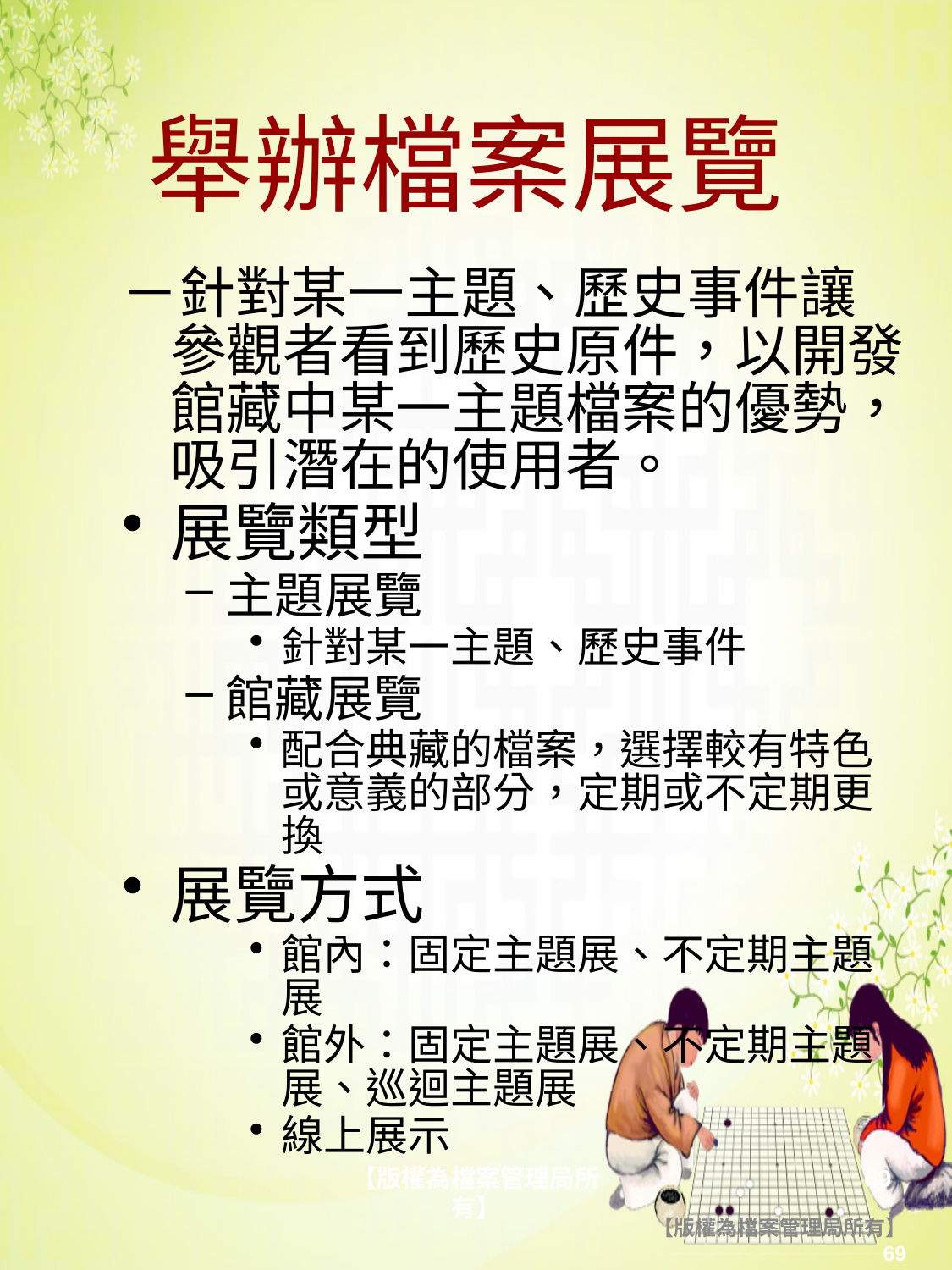

# 舉辦檔案展覽
－針對某一主題、歷史事件讓參觀者看到歷史原件，以開發館藏中某一主題檔案的優勢，吸引潛在的使用者。
展覽類型
主題展覽
針對某一主題、歷史事件
館藏展覽
配合典藏的檔案，選擇較有特色或意義的部分，定期或不定期更換
展覽方式
館內：固定主題展、不定期主題展
館外：固定主題展、不定期主題展、巡迴主題展
線上展示
【版權為檔案管理局所有】
69
【版權為檔案管理局所有】
69